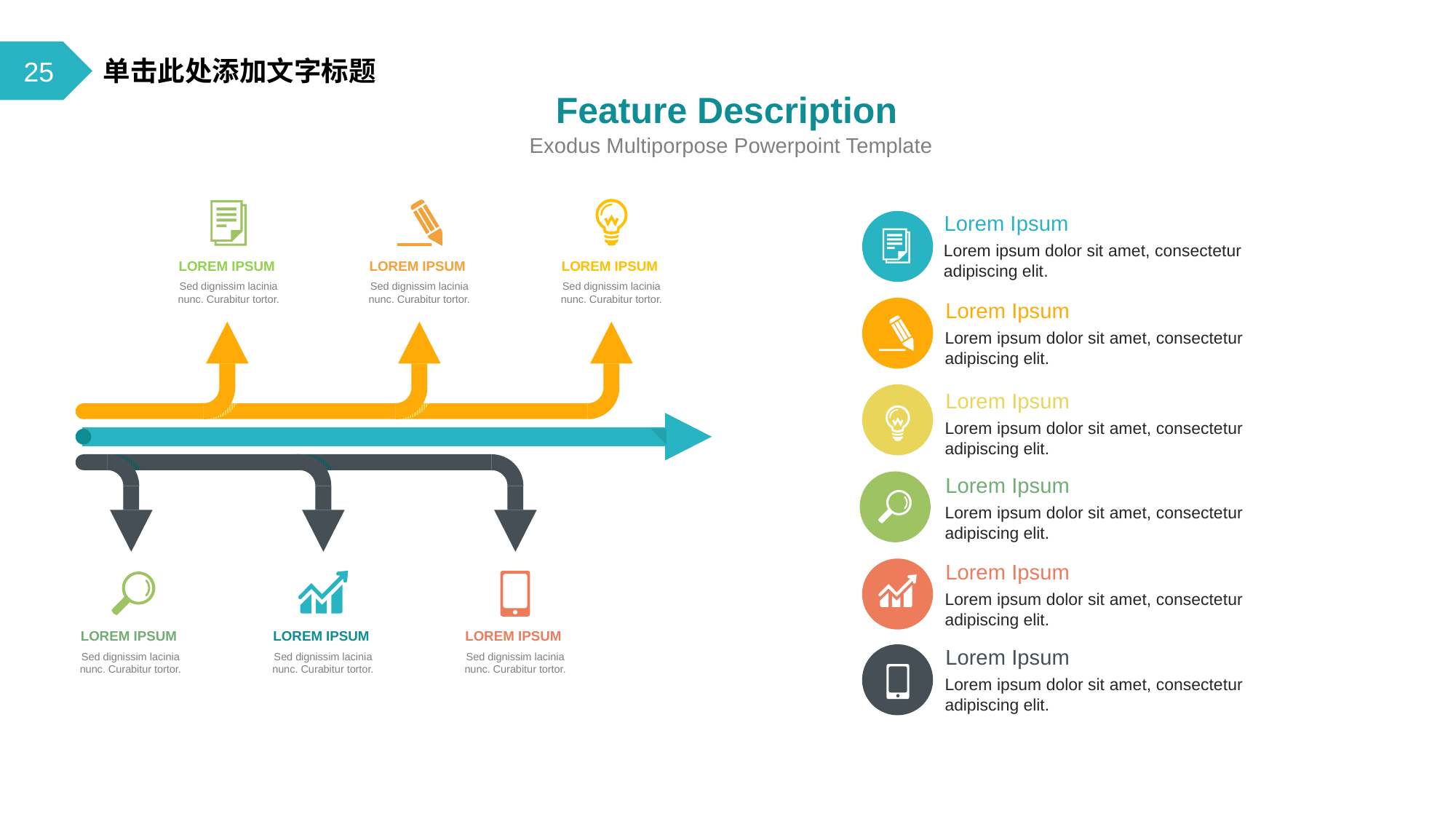

25
单击此处添加文字标题
Feature Description
Exodus Multiporpose Powerpoint Template

LOREM IPSUM
Sed dignissim lacinia nunc. Curabitur tortor.

LOREM IPSUM
Sed dignissim lacinia nunc. Curabitur tortor.

LOREM IPSUM
Sed dignissim lacinia nunc. Curabitur tortor.

LOREM IPSUM
Sed dignissim lacinia nunc. Curabitur tortor.

LOREM IPSUM
Sed dignissim lacinia nunc. Curabitur tortor.

LOREM IPSUM
Sed dignissim lacinia nunc. Curabitur tortor.
Lorem Ipsum
Lorem ipsum dolor sit amet, consectetur adipiscing elit.

Lorem Ipsum
Lorem ipsum dolor sit amet, consectetur adipiscing elit.
Lorem Ipsum
Lorem ipsum dolor sit amet, consectetur adipiscing elit.
Lorem Ipsum
Lorem ipsum dolor sit amet, consectetur adipiscing elit.
Lorem Ipsum
Lorem ipsum dolor sit amet, consectetur adipiscing elit.
Lorem Ipsum
Lorem ipsum dolor sit amet, consectetur adipiscing elit.